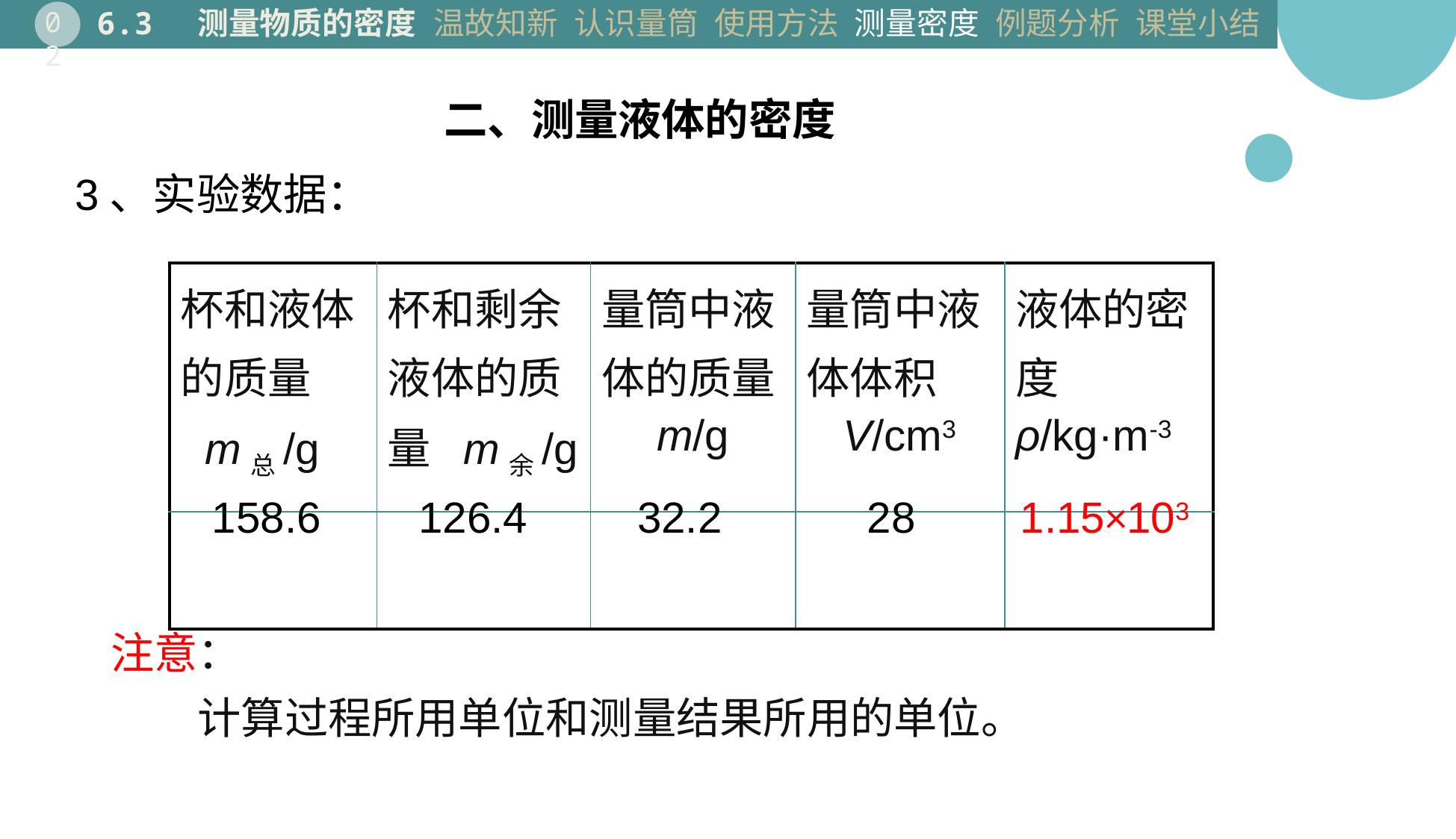

温故知新
认识量筒
使用方法
测量密度
例题分析
课堂小结
6.3  测量物质的密度

02

二、测量液体的密度

3、实验数据：
| 杯和液体的质量 m总/g | 杯和剩余液体的质量 m余/g | 量筒中液体的质量 m/g | 量筒中液体体积 V/cm3 | 液体的密 度 ρ/kg·m-3 |
| --- | --- | --- | --- | --- |
|  |  |  |  |  |
158.6
126.4
32.2
28
1.15×103
注意：
　　计算过程所用单位和测量结果所用的单位。